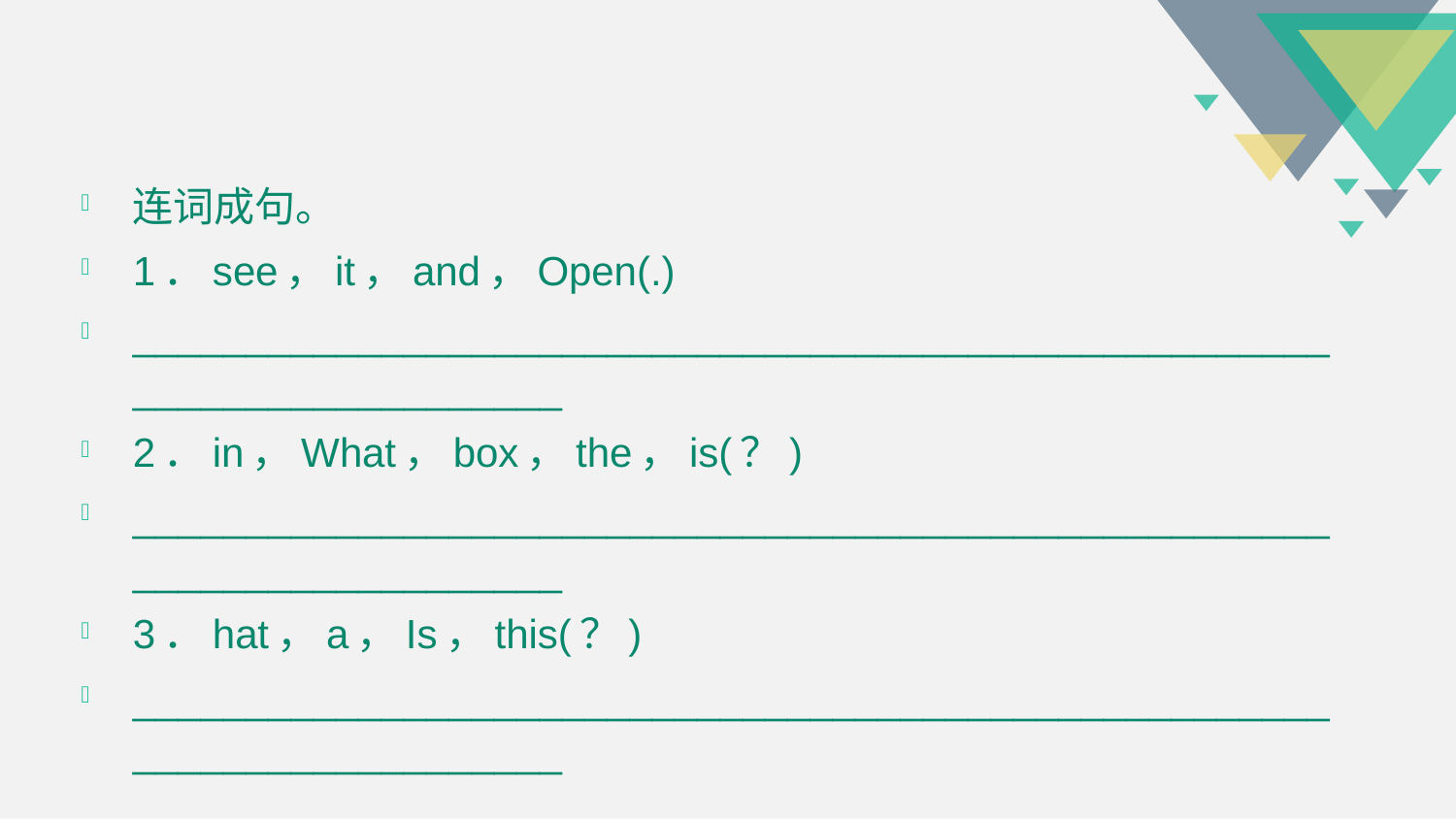

#
连词成句。
1．see，it，and，Open(.)
________________________________________________________________________
2．in，What，box，the，is(？)
________________________________________________________________________
3．hat，a，Is，this(？)
________________________________________________________________________